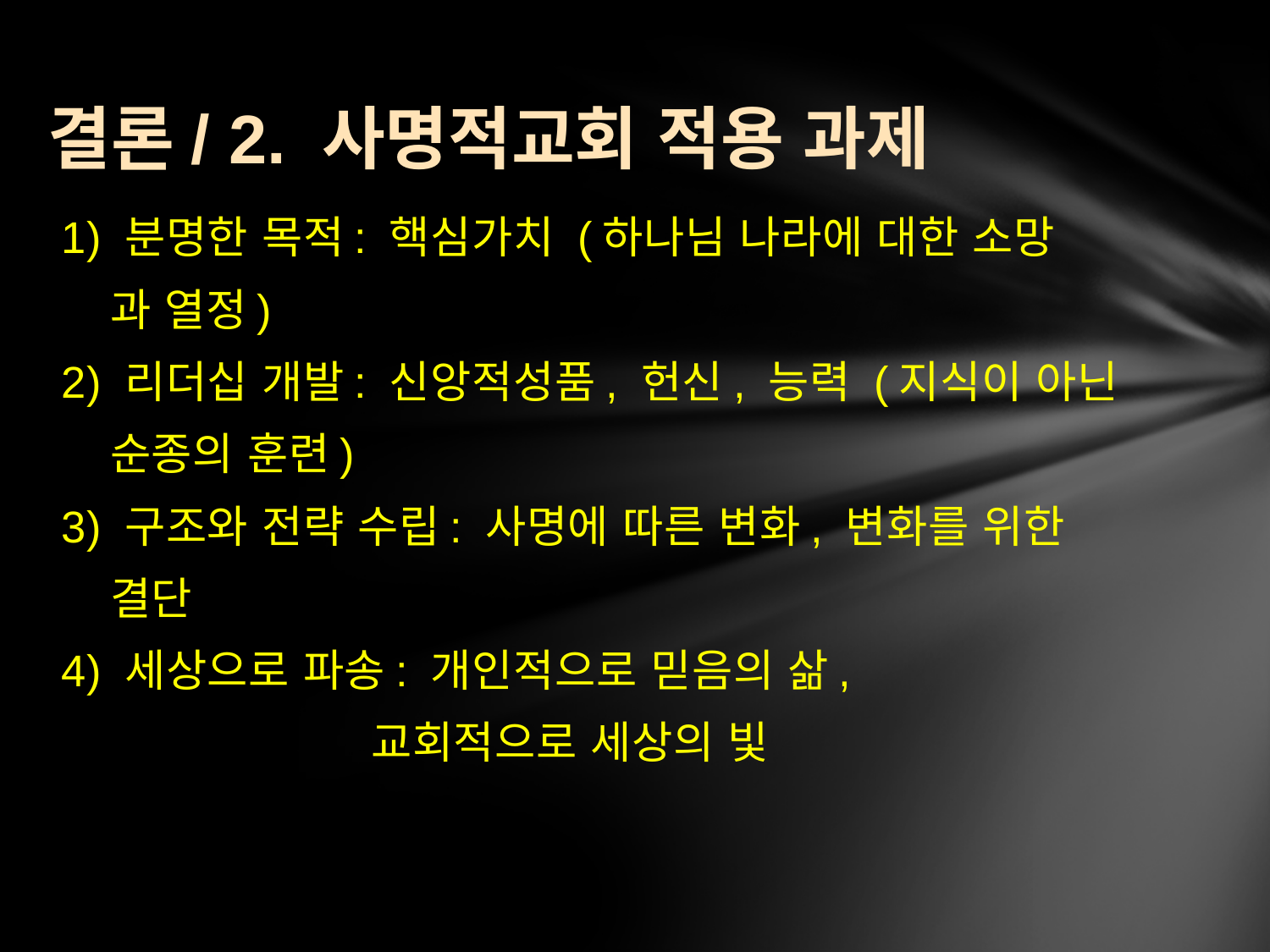

# 결론/ 2. 사명적교회 적용 과제
1) 분명한 목적: 핵심가치 (하나님 나라에 대한 소망
   과 열정)
2) 리더십 개발: 신앙적성품, 헌신, 능력 (지식이 아닌
   순종의 훈련)
3) 구조와 전략 수립: 사명에 따른 변화, 변화를 위한
   결단
4) 세상으로 파송: 개인적으로 믿음의 삶,
                       교회적으로 세상의 빛